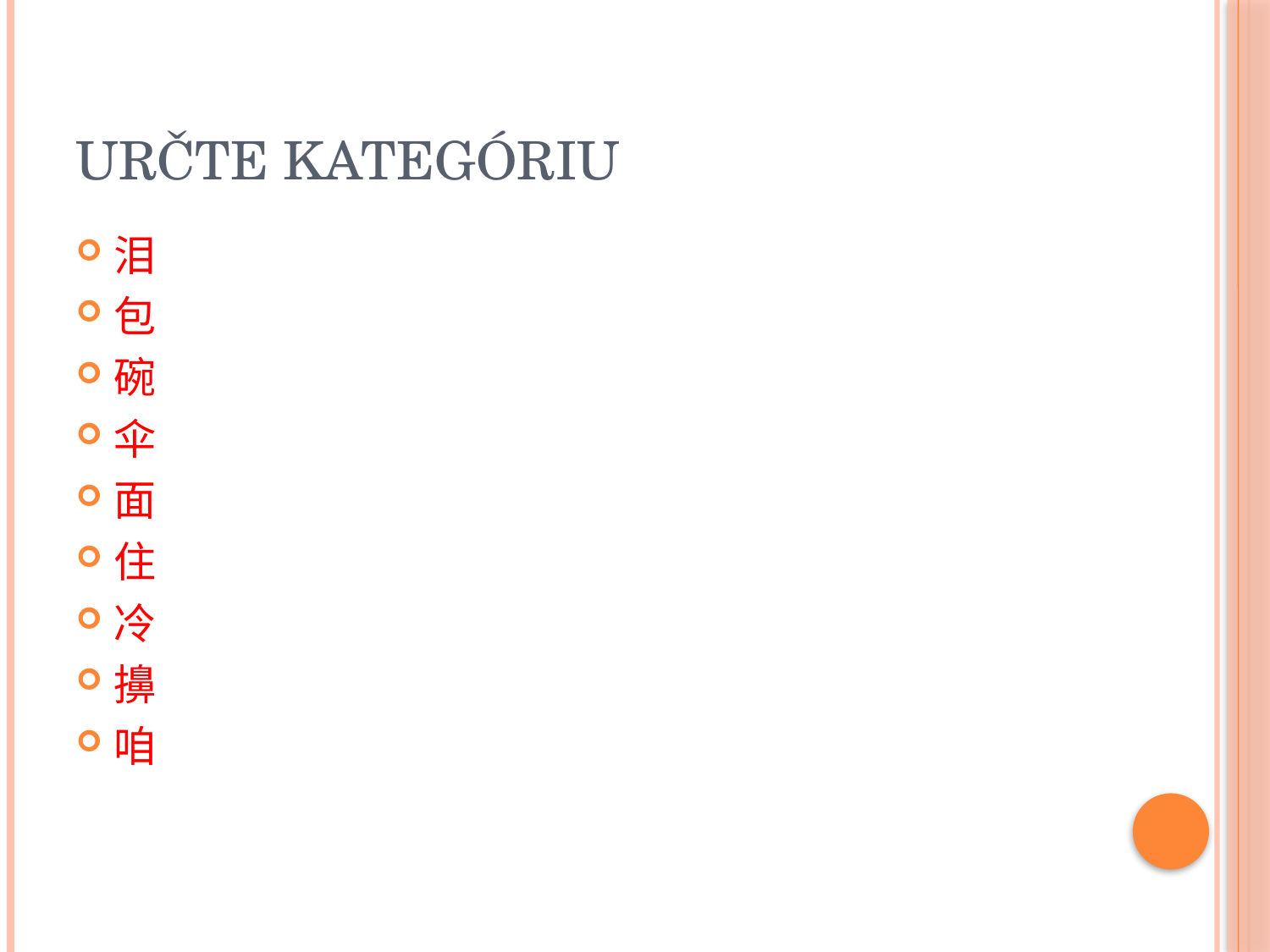

# Určte kategóriu
泪
包
碗
伞
面
住
冷
擤
咱